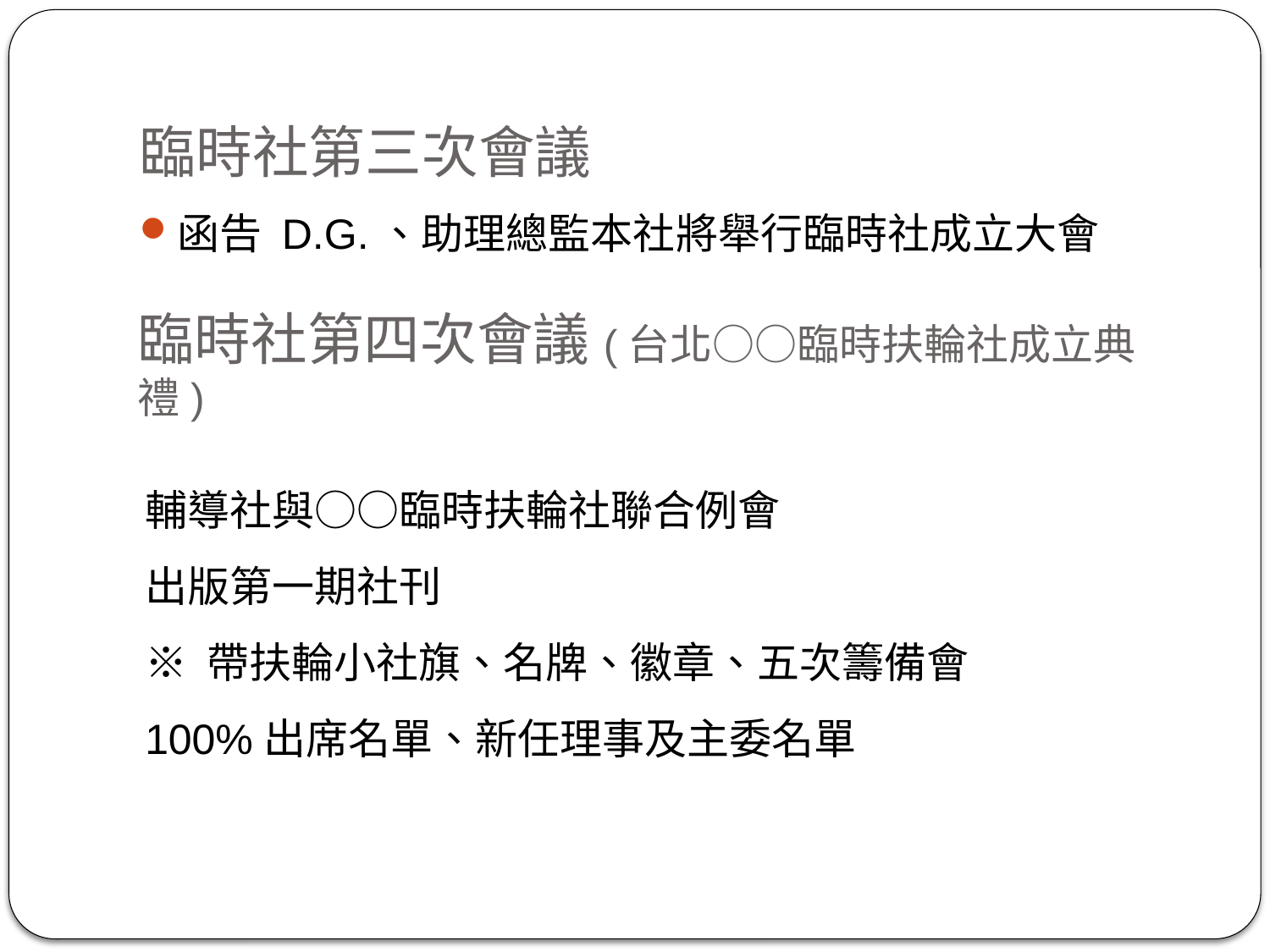

# 臨時社第三次會議
函告 D.G.、助理總監本社將舉行臨時社成立大會
臨時社第四次會議(台北○○臨時扶輪社成立典禮)
輔導社與○○臨時扶輪社聯合例會
出版第一期社刊
※ 帶扶輪小社旗、名牌、徽章、五次籌備會 100%出席名單、新任理事及主委名單